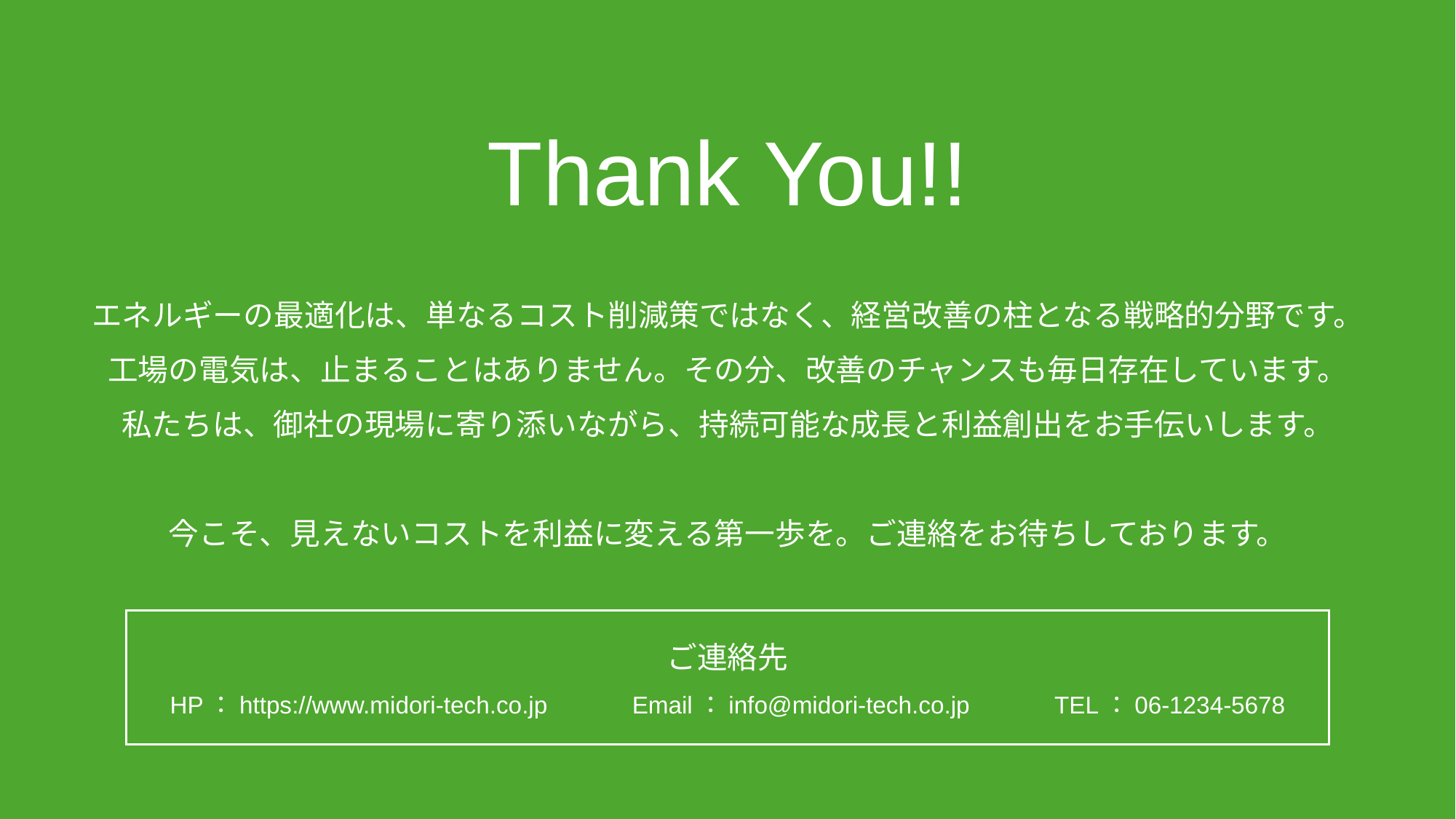

Thank You!!

エネルギーの最適化は、単なるコスト削減策ではなく、経営改善の柱となる戦略的分野です。
工場の電気は、止まることはありません。その分、改善のチャンスも毎日存在しています。
私たちは、御社の現場に寄り添いながら、持続可能な成長と利益創出をお手伝いします。

今こそ、見えないコストを利益に変える第一歩を。ご連絡をお待ちしております。
ご連絡先
HP：https://www.midori-tech.co.jp　　　Email：info@midori-tech.co.jp　　　TEL：06-1234-5678